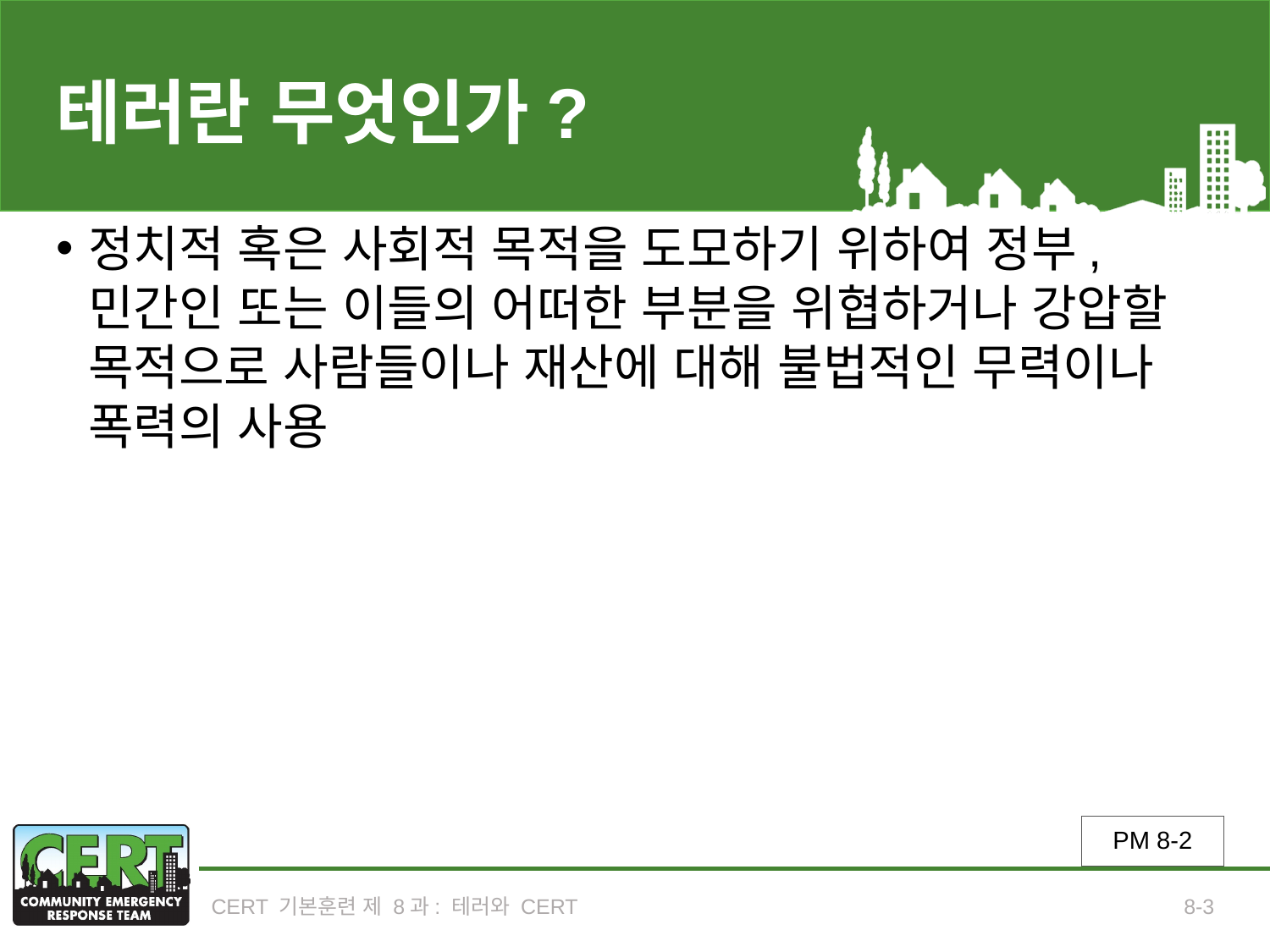

# 테러란 무엇인가?
정치적 혹은 사회적 목적을 도모하기 위하여 정부, 민간인 또는 이들의 어떠한 부분을 위협하거나 강압할 목적으로 사람들이나 재산에 대해 불법적인 무력이나 폭력의 사용
PM 8-2
CERT 기본훈련 제 8과: 테러와 CERT
8-3